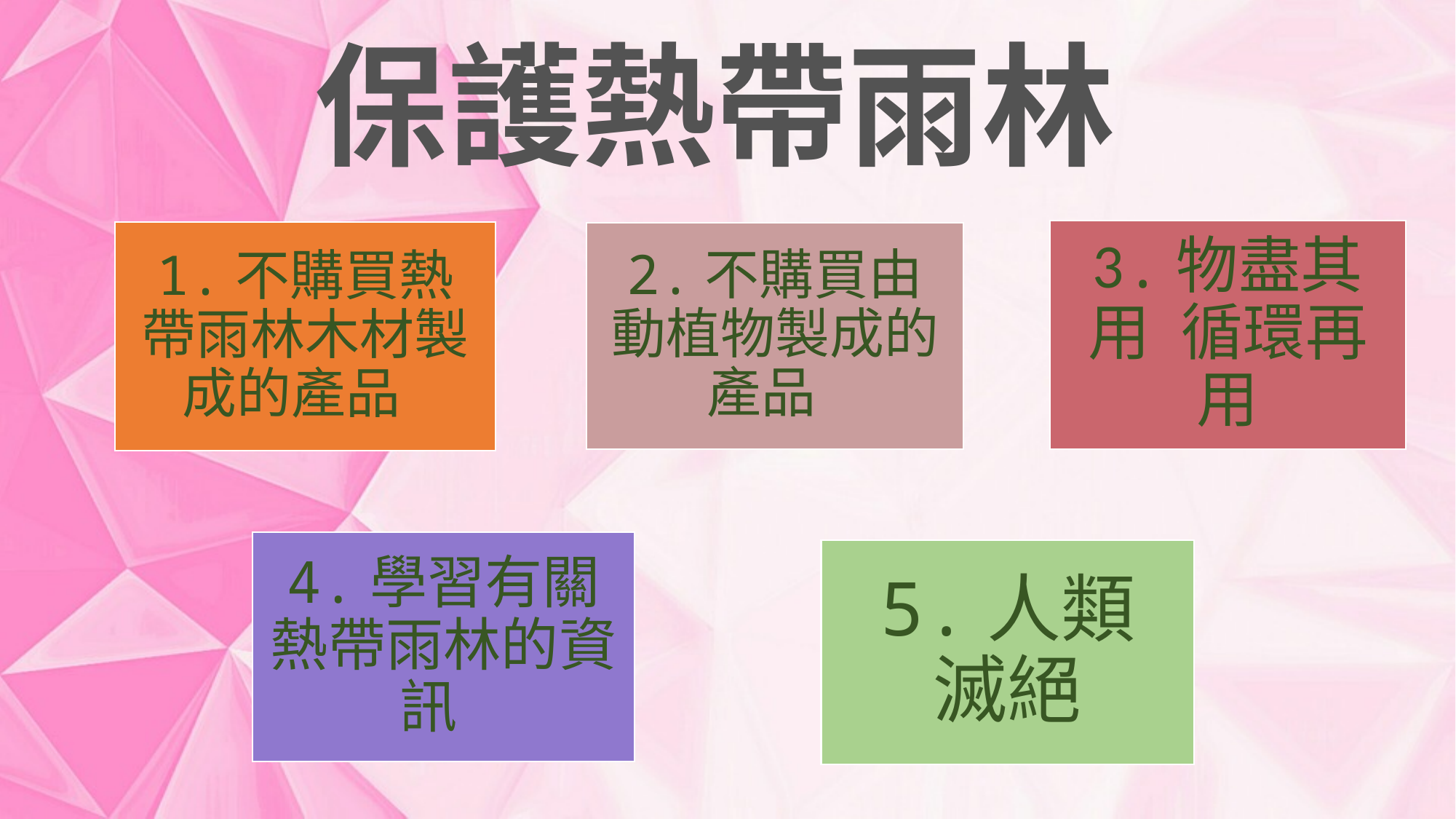

# 保護熱帶雨林
1.不購買熱帶雨林木材製成的產品
3.物盡其用 循環再用
2.不購買由動植物製成的產品
4.學習有關熱帶雨林的資訊
5.人類滅絕